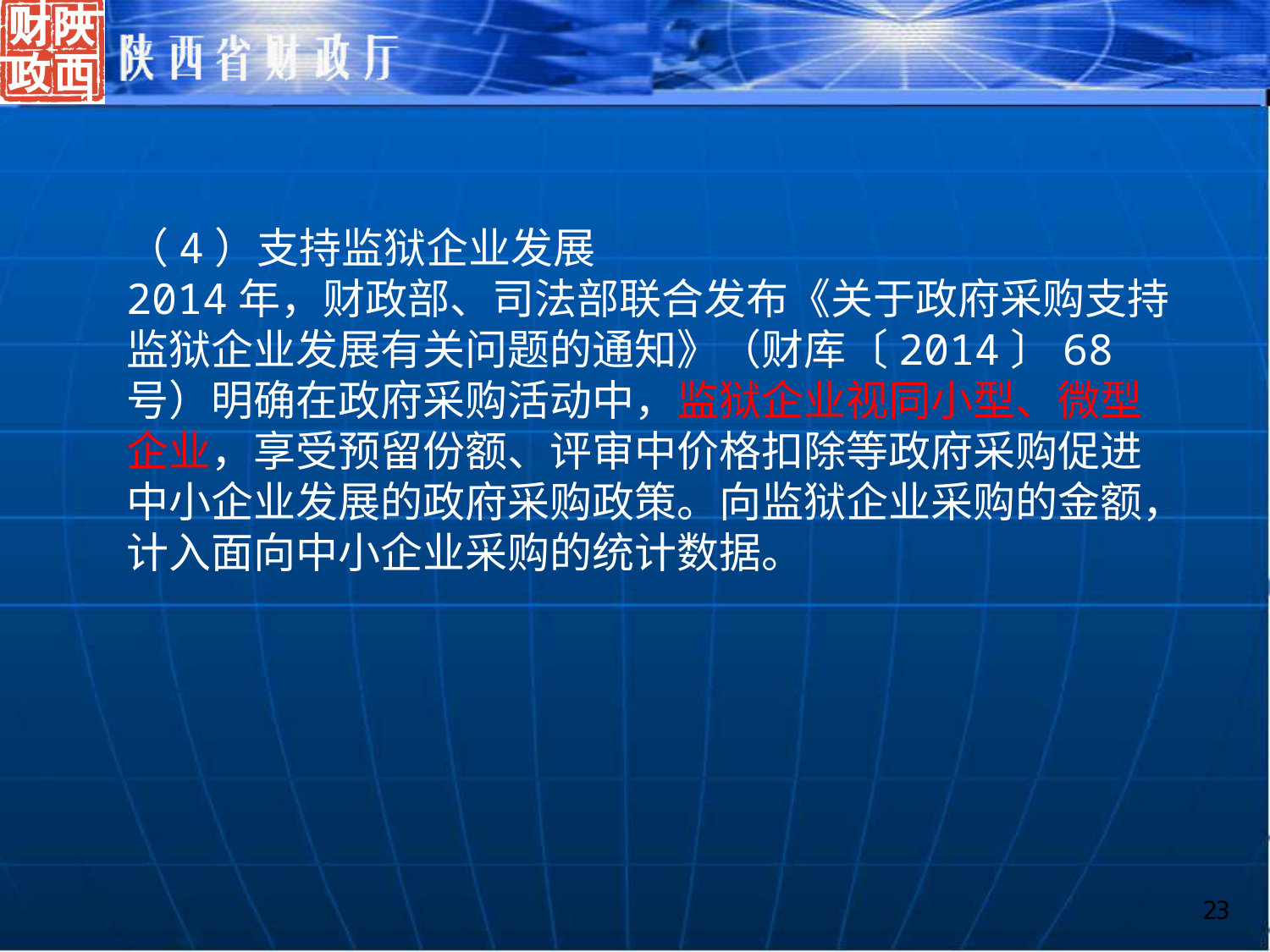

（4）支持监狱企业发展
2014年，财政部、司法部联合发布《关于政府采购支持监狱企业发展有关问题的通知》（财库〔2014〕68号）明确在政府采购活动中，监狱企业视同小型、微型企业，享受预留份额、评审中价格扣除等政府采购促进中小企业发展的政府采购政策。向监狱企业采购的金额，计入面向中小企业采购的统计数据。

23